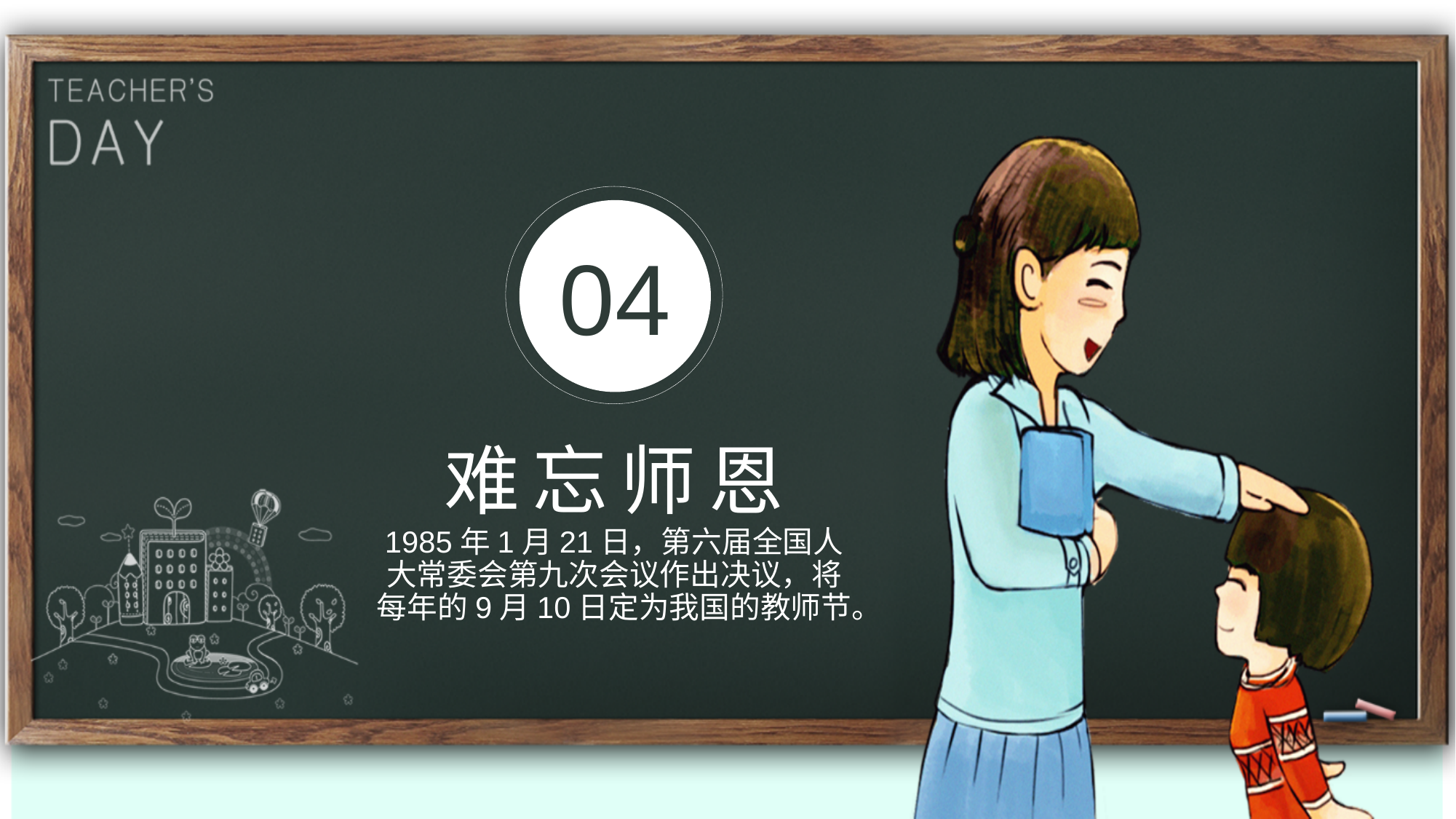

04

难忘师恩
1985年1月21日，第六届全国人大常委会第九次会议作出决议，将每年的9月10日定为我国的教师节。